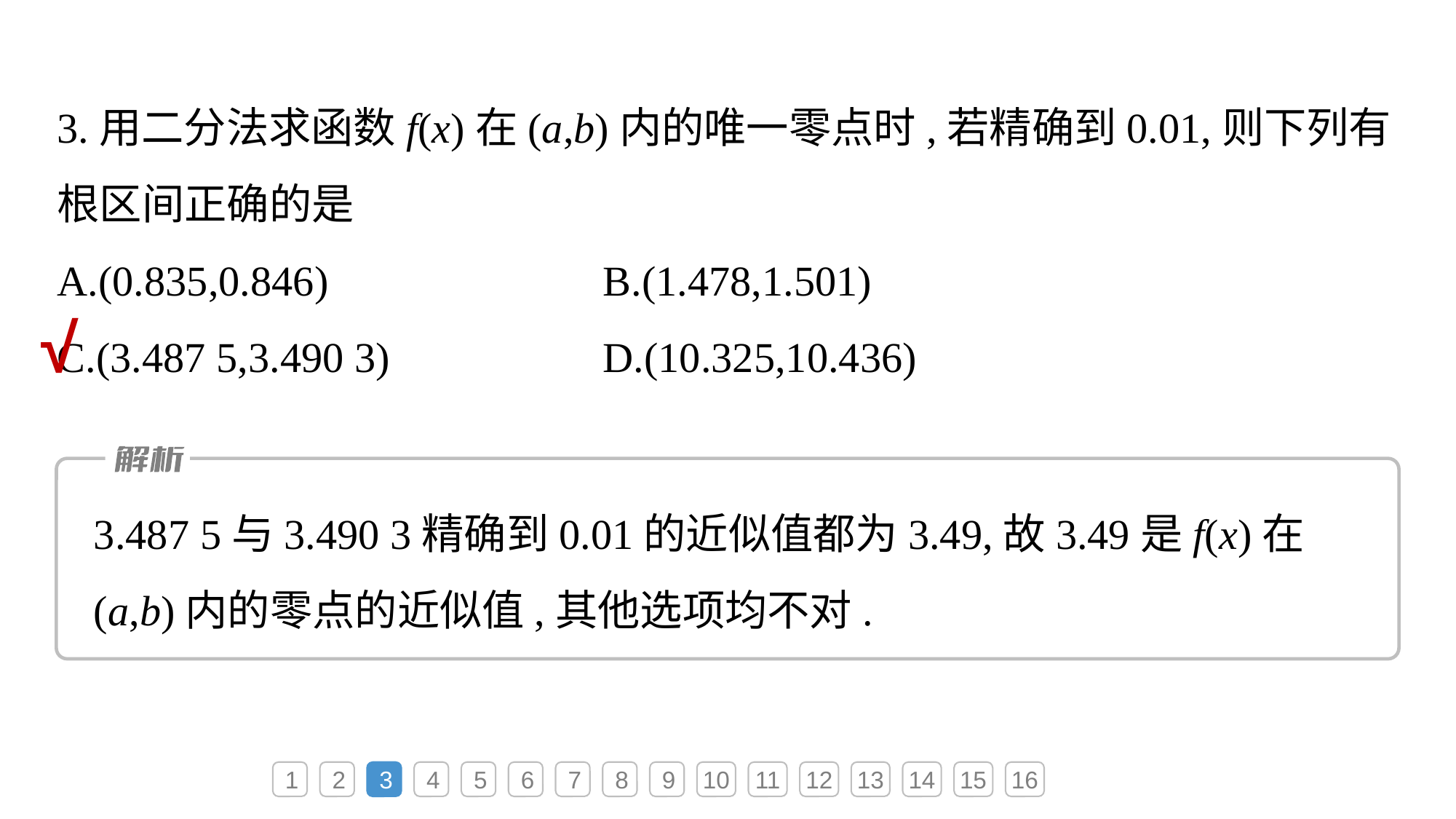

3.用二分法求函数f(x)在(a,b)内的唯一零点时,若精确到0.01,则下列有根区间正确的是
A.(0.835,0.846)			B.(1.478,1.501)
C.(3.487 5,3.490 3)		D.(10.325,10.436)
√

3.487 5与3.490 3精确到0.01的近似值都为3.49,故3.49是f(x)在(a,b)内的零点的近似值,其他选项均不对.
1
2
3
4
5
6
7
8
9
10
11
12
13
14
15
16